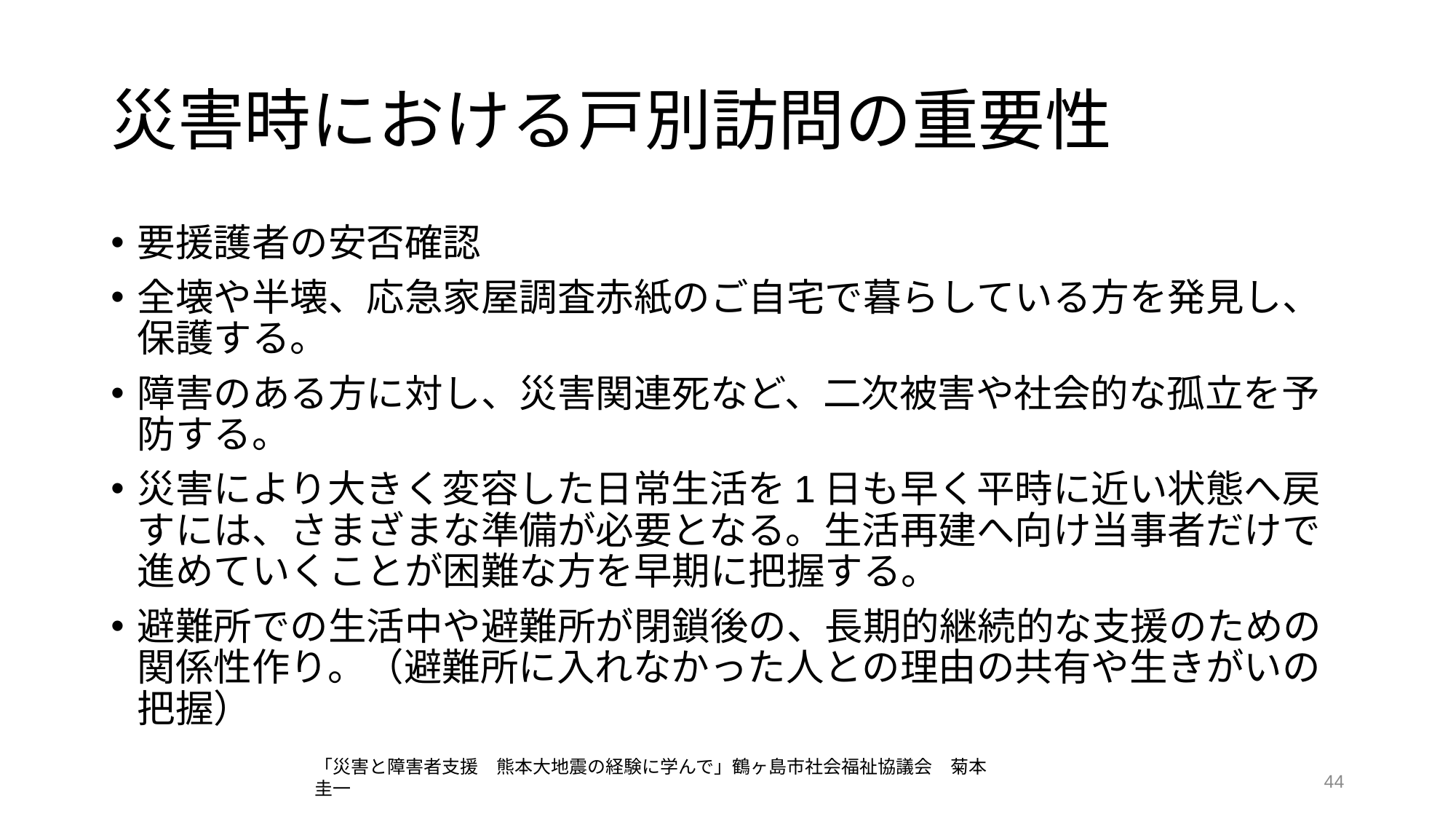

# 災害時における戸別訪問の重要性
要援護者の安否確認
全壊や半壊、応急家屋調査赤紙のご自宅で暮らしている方を発見し、保護する。
障害のある方に対し、災害関連死など、二次被害や社会的な孤立を予防する。
災害により大きく変容した日常生活を1日も早く平時に近い状態へ戻すには、さまざまな準備が必要となる。生活再建へ向け当事者だけで進めていくことが困難な方を早期に把握する。
避難所での生活中や避難所が閉鎖後の、長期的継続的な支援のための関係性作り。（避難所に入れなかった人との理由の共有や生きがいの把握）

「災害と障害者支援　熊本大地震の経験に学んで」鶴ヶ島市社会福祉協議会　菊本　圭一
44